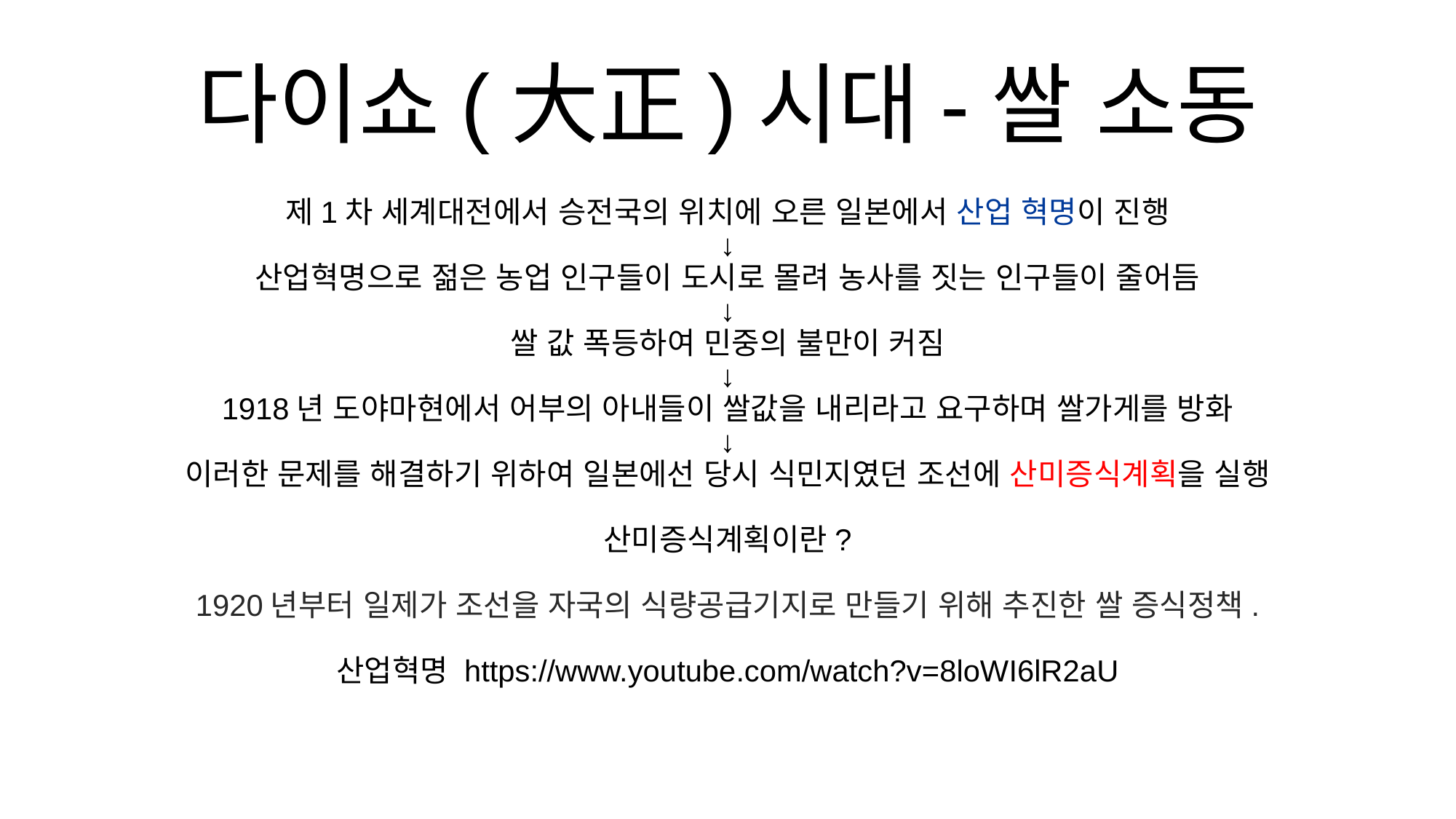

# 다이쇼(大正)시대-쌀 소동
제1차 세계대전에서 승전국의 위치에 오른 일본에서 산업 혁명이 진행
↓
산업혁명으로 젊은 농업 인구들이 도시로 몰려 농사를 짓는 인구들이 줄어듬
↓
쌀 값 폭등하여 민중의 불만이 커짐
↓
1918년 도야마현에서 어부의 아내들이 쌀값을 내리라고 요구하며 쌀가게를 방화
↓
이러한 문제를 해결하기 위하여 일본에선 당시 식민지였던 조선에 산미증식계획을 실행

산미증식계획이란?

1920년부터 일제가 조선을 자국의 식량공급기지로 만들기 위해 추진한 쌀 증식정책.

산업혁명 https://www.youtube.com/watch?v=8loWI6lR2aU